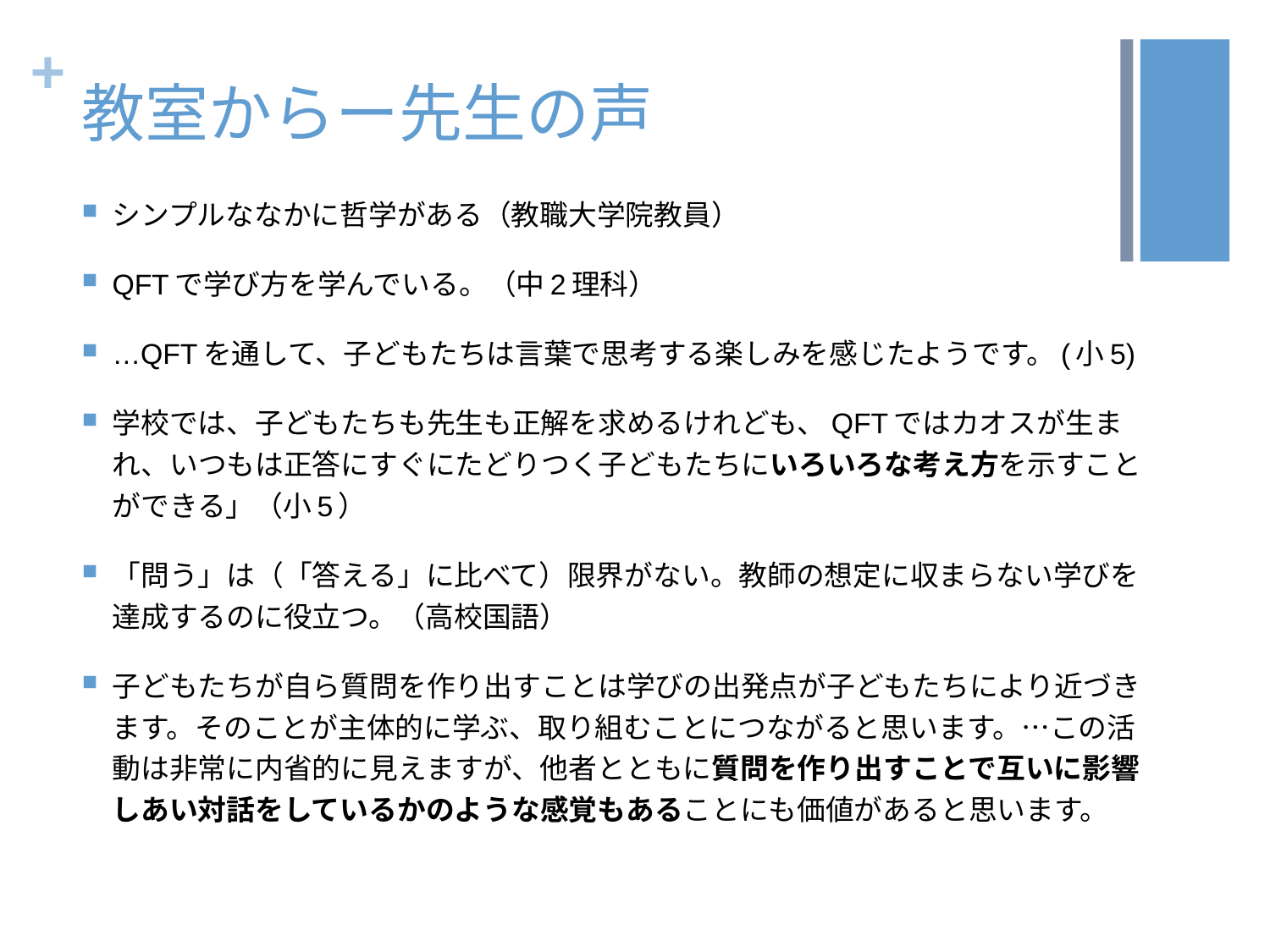

# 教室からー先生の声
シンプルななかに哲学がある（教職大学院教員）
QFTで学び方を学んでいる。（中2理科）
…QFTを通して、子どもたちは言葉で思考する楽しみを感じたようです。(小5)
学校では、子どもたちも先生も正解を求めるけれども、QFTではカオスが生まれ、いつもは正答にすぐにたどりつく子どもたちにいろいろな考え方を示すことができる」（小5）
「問う」は（「答える」に比べて）限界がない。教師の想定に収まらない学びを達成するのに役立つ。（高校国語）
子どもたちが自ら質問を作り出すことは学びの出発点が子どもたちにより近づきます。そのことが主体的に学ぶ、取り組むことにつながると思います。…この活動は非常に内省的に見えますが、他者とともに質問を作り出すことで互いに影響しあい対話をしているかのような感覚もあることにも価値があると思います。